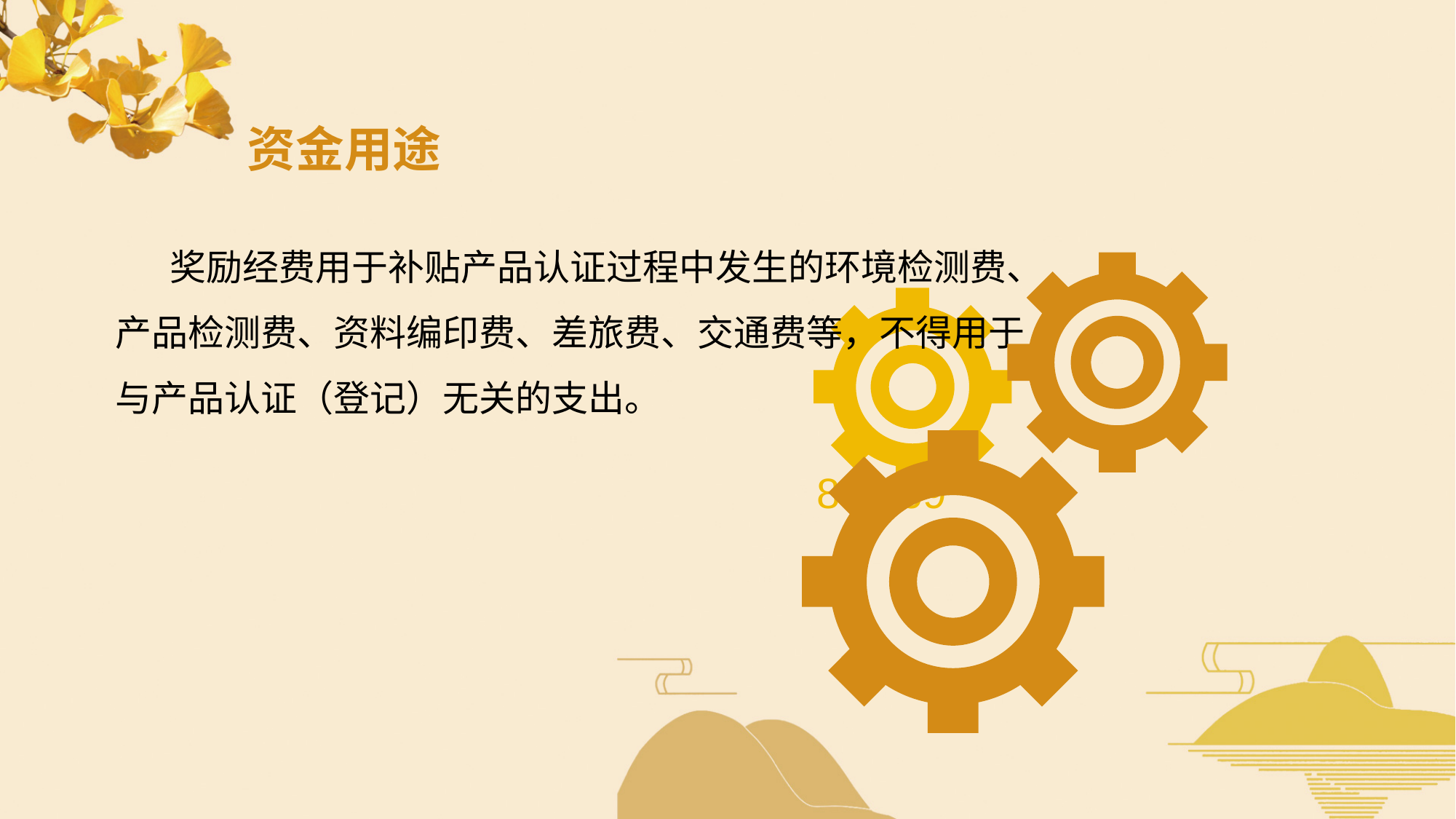

# 资金用途
奖励经费用于补贴产品认证过程中发生的环境检测费、产品检测费、资料编印费、差旅费、交通费等，不得用于与产品认证（登记）无关的支出。

86,169